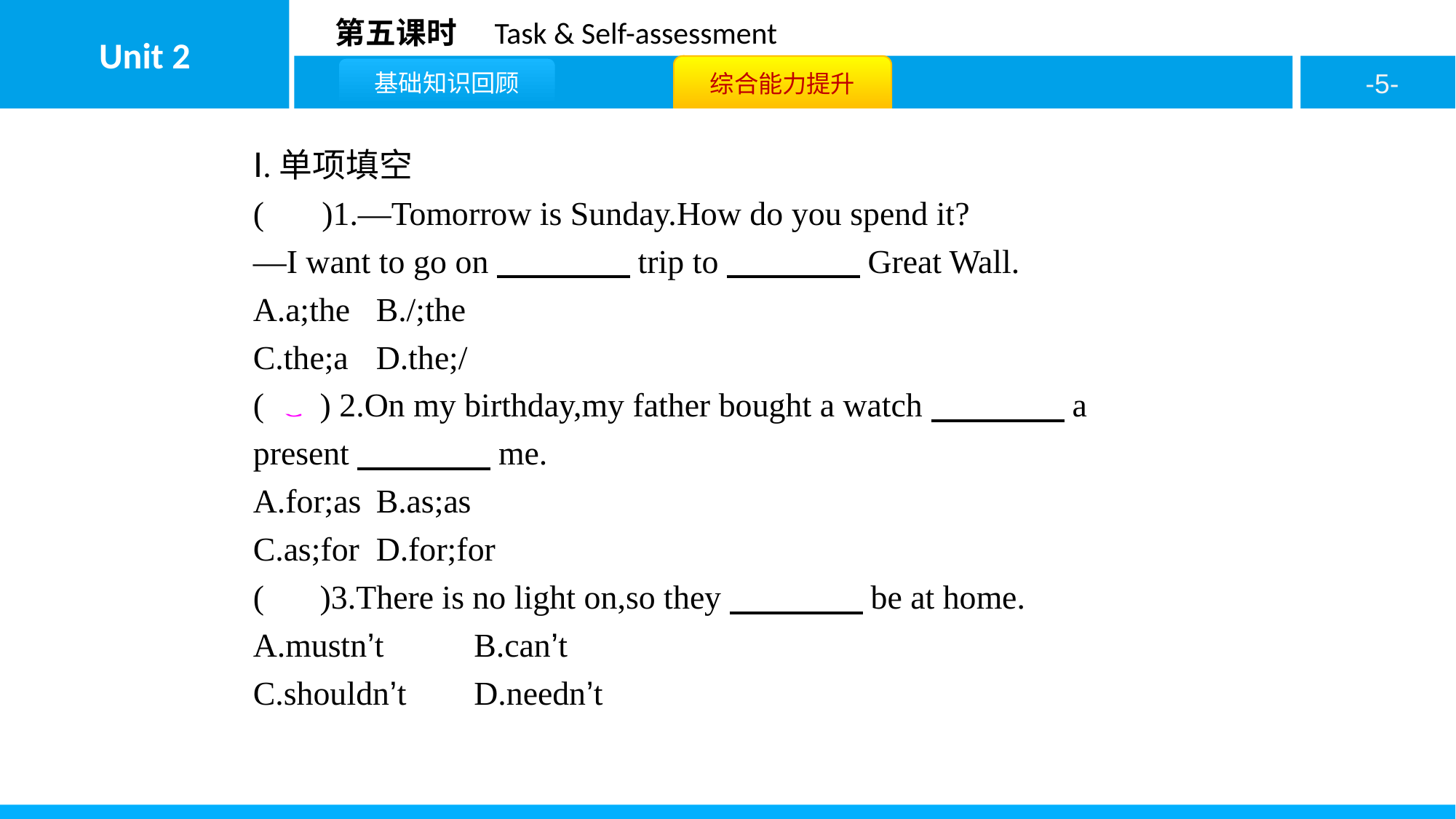

Ⅰ.单项填空
(  A  )1.—Tomorrow is Sunday.How do you spend it?
—I want to go on　　　　trip to　　　　Great Wall.
A.a;the	B./;the
C.the;a	D.the;/
(  C  ) 2.On my birthday,my father bought a watch　　　　a present　　　　me.
A.for;as	B.as;as
C.as;for	D.for;for
(  B  )3.There is no light on,so they　　　　be at home.
A.mustn’t	B.can’t
C.shouldn’t	D.needn’t